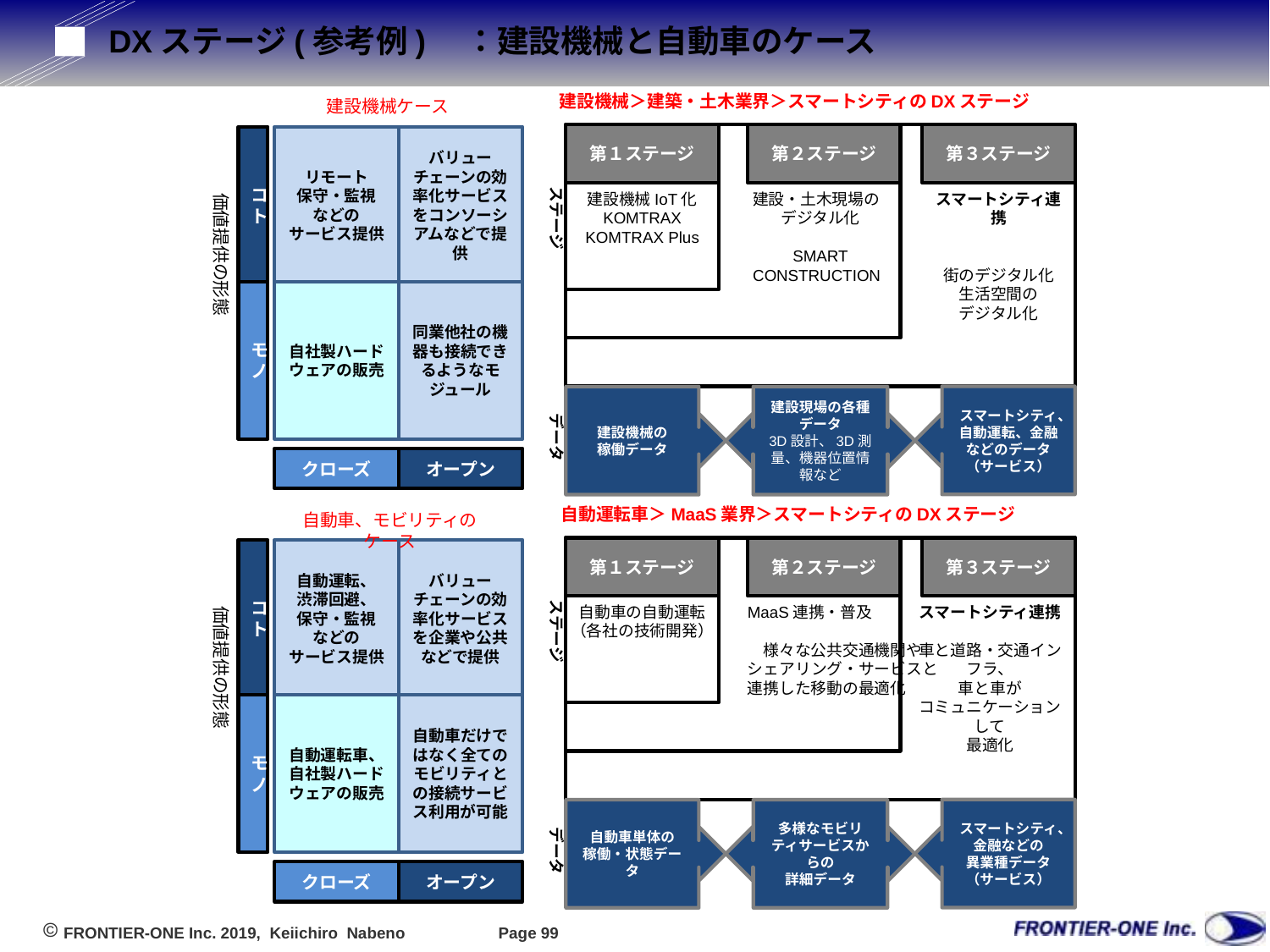

# DXステージ(参考例)　：建設機械と自動車のケース
建設機械＞建築・土木業界＞スマートシティのDXステージ
建設機械ケース

第１ステージ
第２ステージ
第３ステージ
リモート
保守・監視
などの
サービス提供
バリューチェーンの効率化サービスをコンソーシアムなどで提供
コト
ステージ
価値提供の形態
スマートシティ連携

街のデジタル化
生活空間の
デジタル化
建設機械IoT化
KOMTRAX
KOMTRAX Plus
建設・土木現場の
デジタル化

SMART
CONSTRUCTION
自社製ハードウェアの販売
同業他社の機器も接続できるようなモジュール
モノ
スマートシティ、自動運転、金融などのデータ
（サービス）
建設機械の
稼働データ
建設現場の各種データ
3D設計、3D測量、機器位置情報など
データ
クローズ
オープン
自動運転車＞MaaS業界＞スマートシティのDXステージ
自動車、モビリティのケース

第１ステージ
第２ステージ
第３ステージ
自動運転、
渋滞回避、
保守・監視
などの
サービス提供
バリューチェーンの効率化サービスを企業や公共などで提供
コト
ステージ
価値提供の形態
自動車の自動運転
（各社の技術開発）
スマートシティ連携

車と道路・交通インフラ、
車と車が
コミュニケーションして
最適化
MaaS連携・普及

様々な公共交通機関や
シェアリング・サービスと
連携した移動の最適化
自動運転車、自社製ハードウェアの販売
自動車だけではなく全ての
モビリティとの接続サービス利用が可能
モノ
スマートシティ、金融などの
異業種データ
（サービス）
自動車単体の
稼働・状態データ
多様なモビリティサービスからの
詳細データ
データ
クローズ
オープン